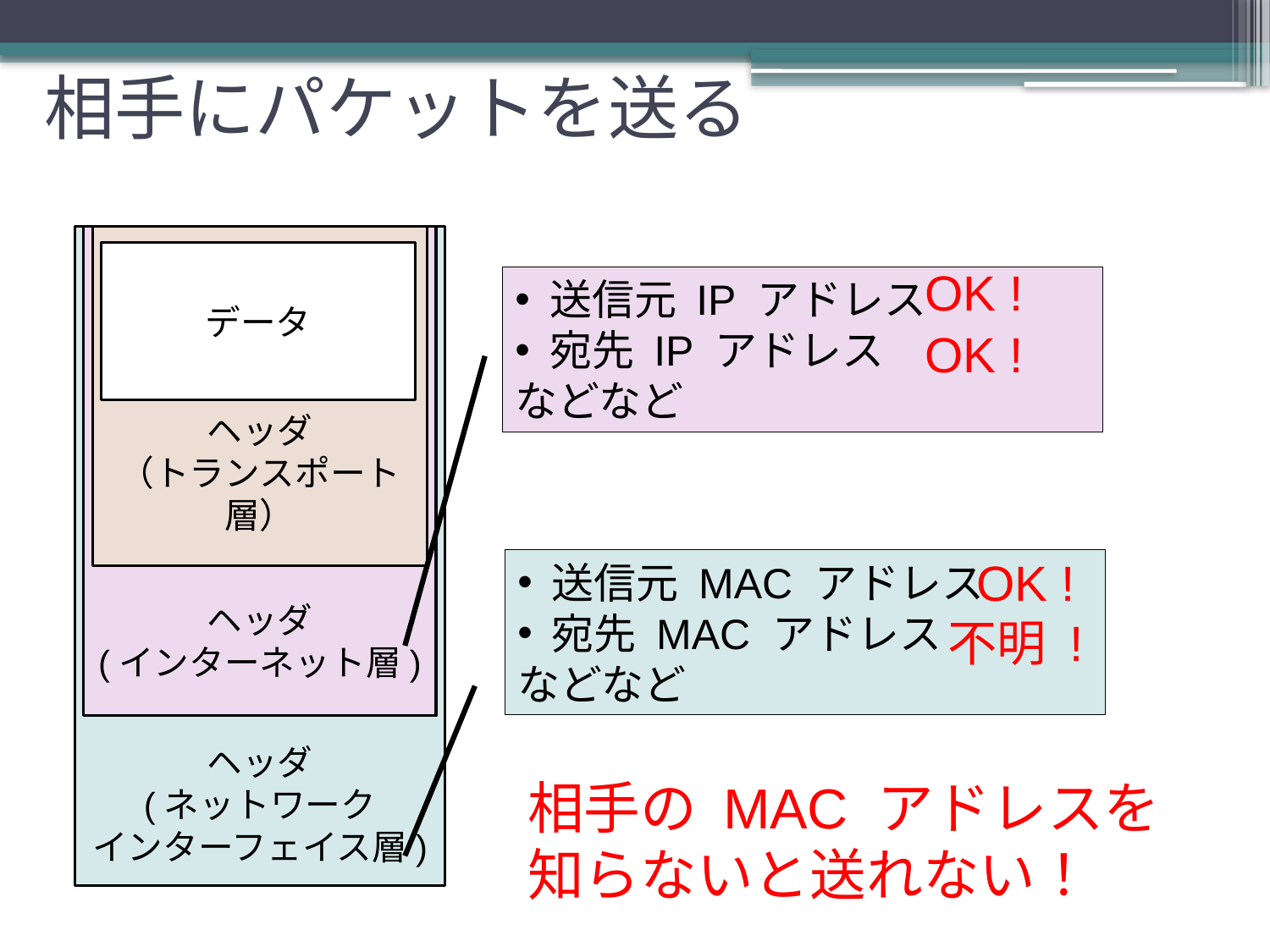

相手にパケットを送る

ヘッダ
(ネットワーク
インターフェイス層)

ヘッダ
(インターネット層)

ヘッダ
（トランスポート層）
データ
OK !
 送信元 IP アドレス
 宛先 IP アドレス
などなど
OK !
OK !
 送信元 MAC アドレス
 宛先 MAC アドレス
などなど
不明 !
相手の MAC アドレスを
知らないと送れない！